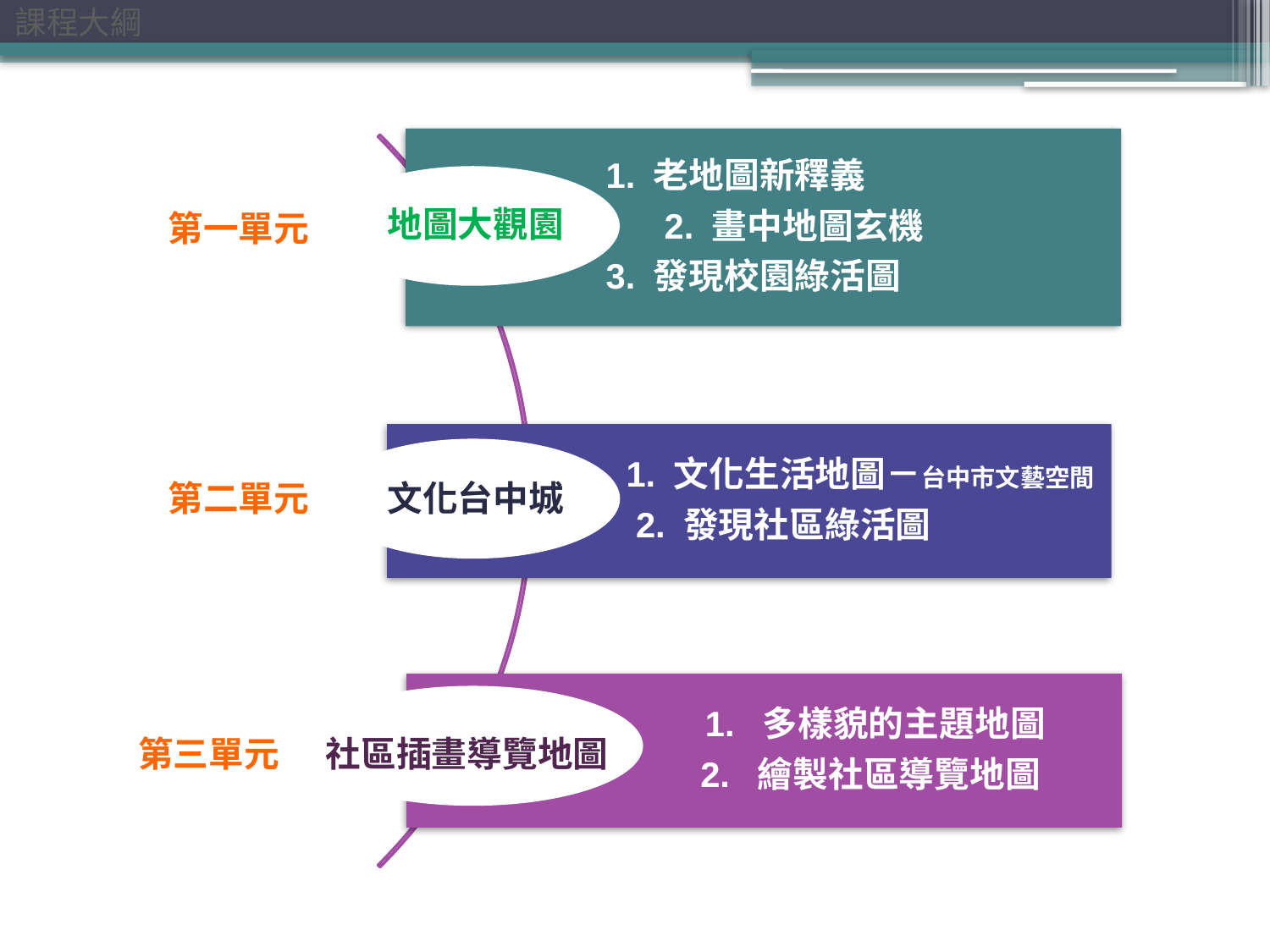

課程大綱
        1. 老地圖新釋義
              2. 畫中地圖玄機
        3. 發現校園綠活圖
           1. 文化生活地圖－台中市文藝空間
             2. 發現社區綠活圖
           1.  多樣貌的主題地圖
          2.  繪製社區導覽地圖
地圖大觀園
第一單元
第二單元
文化台中城
第三單元
社區插畫導覽地圖